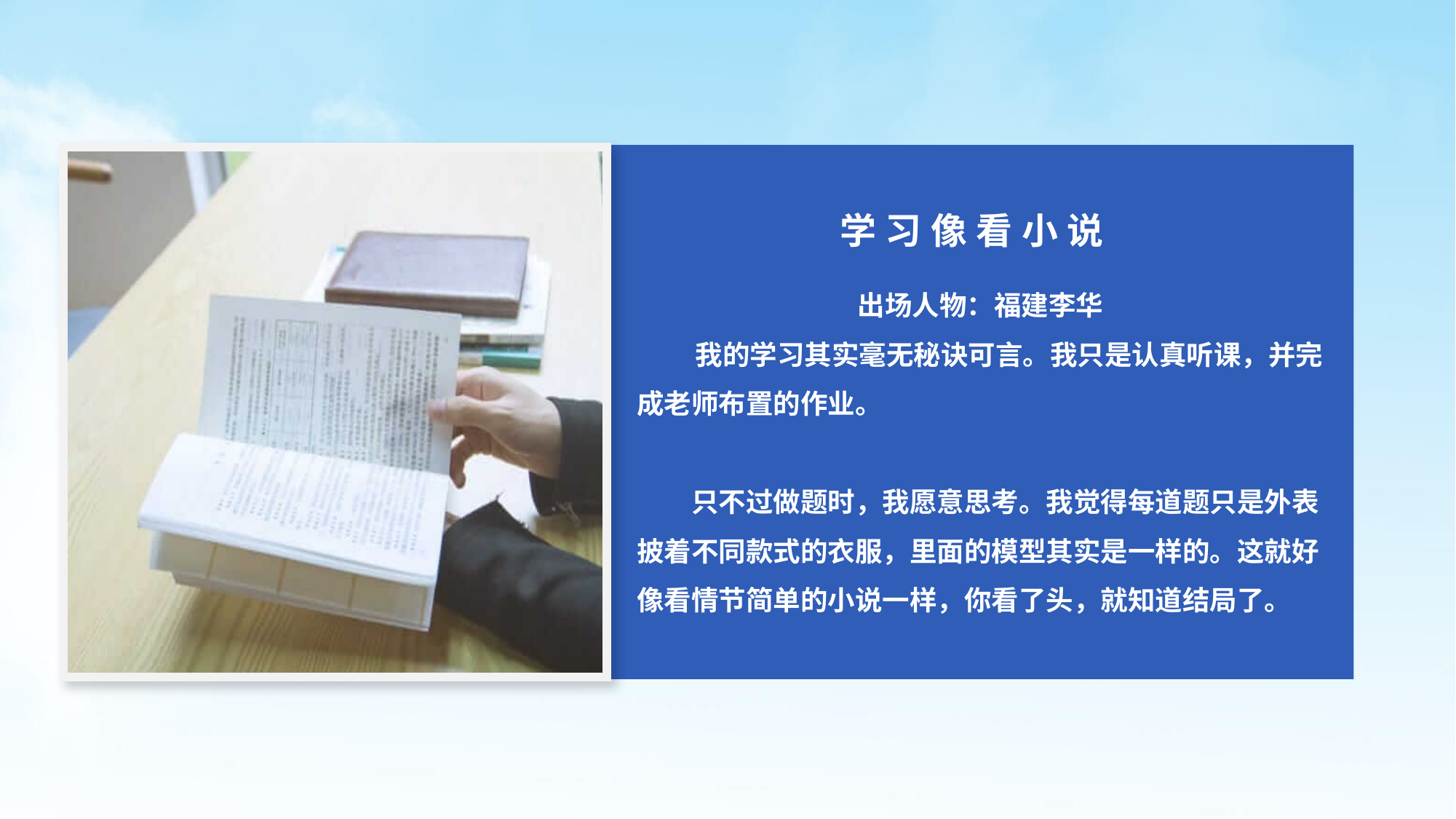

学习像看小说
出场人物：福建李华
 　   我的学习其实毫无秘诀可言。我只是认真听课，并完成老师布置的作业。
　　只不过做题时，我愿意思考。我觉得每道题只是外表披着不同款式的衣服，里面的模型其实是一样的。这就好像看情节简单的小说一样，你看了头，就知道结局了。